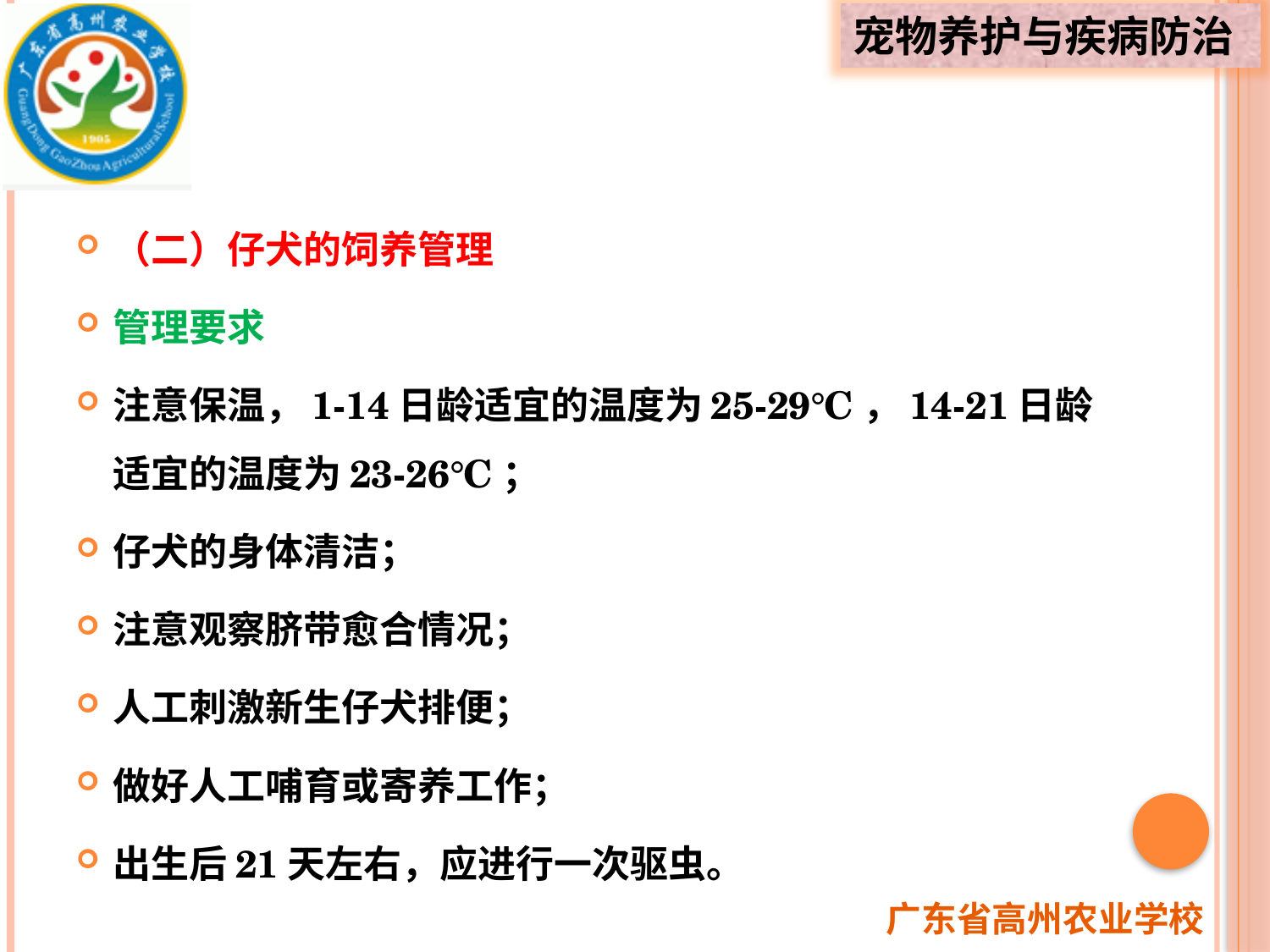

（二）仔犬的饲养管理
管理要求
注意保温，1-14日龄适宜的温度为25-29℃，14-21日龄适宜的温度为23-26℃；
仔犬的身体清洁；
注意观察脐带愈合情况；
人工刺激新生仔犬排便；
做好人工哺育或寄养工作；
出生后21天左右，应进行一次驱虫。